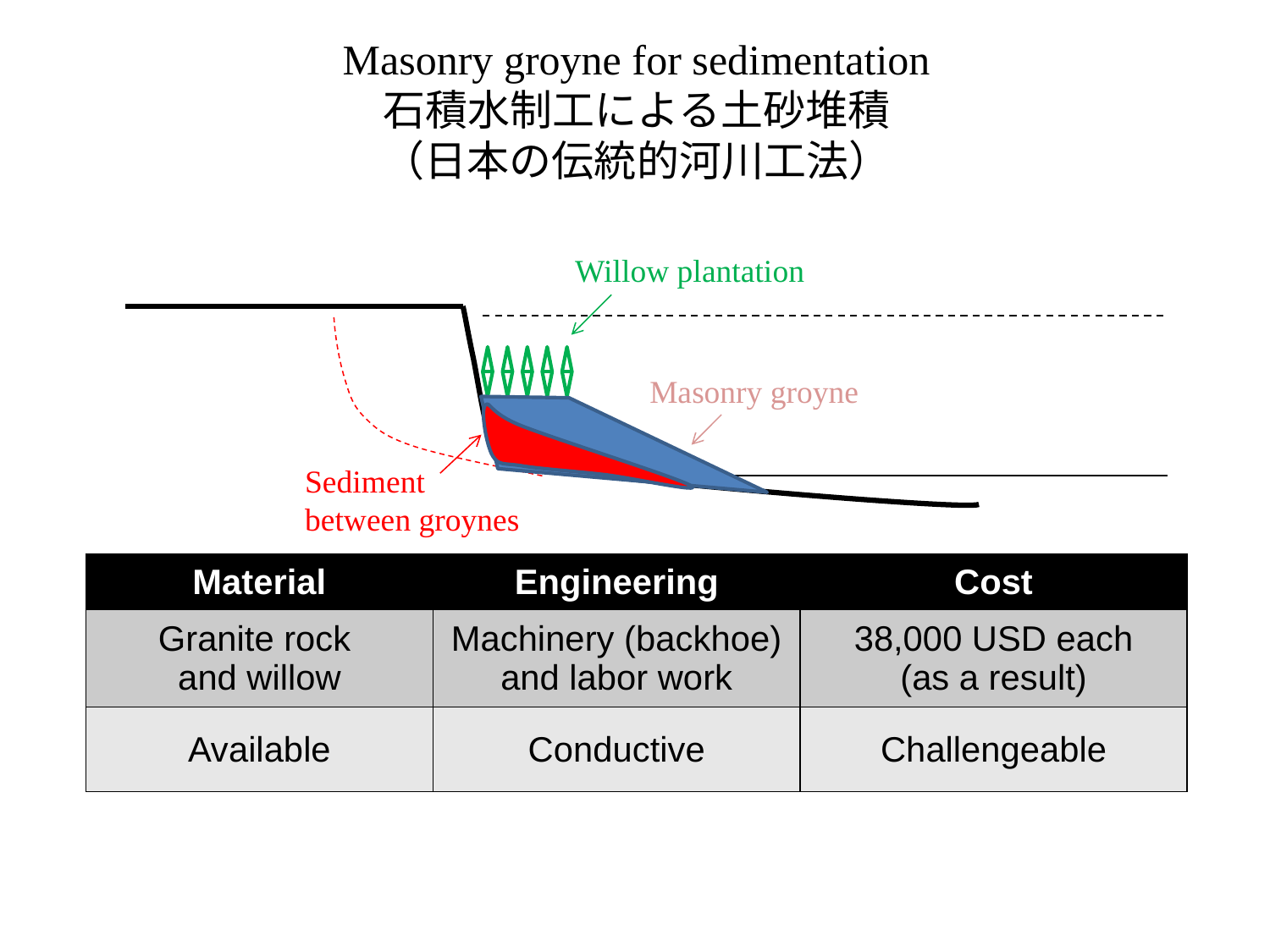

Masonry groyne for sedimentation
石積水制工による土砂堆積
（日本の伝統的河川工法）
Willow plantation

Masonry groyne

Sediment
between groynes
| Material | Engineering | Cost |
| --- | --- | --- |
| Granite rock and willow | Machinery (backhoe) and labor work | 38,000 USD each (as a result) |
| Available | Conductive | Challengeable |